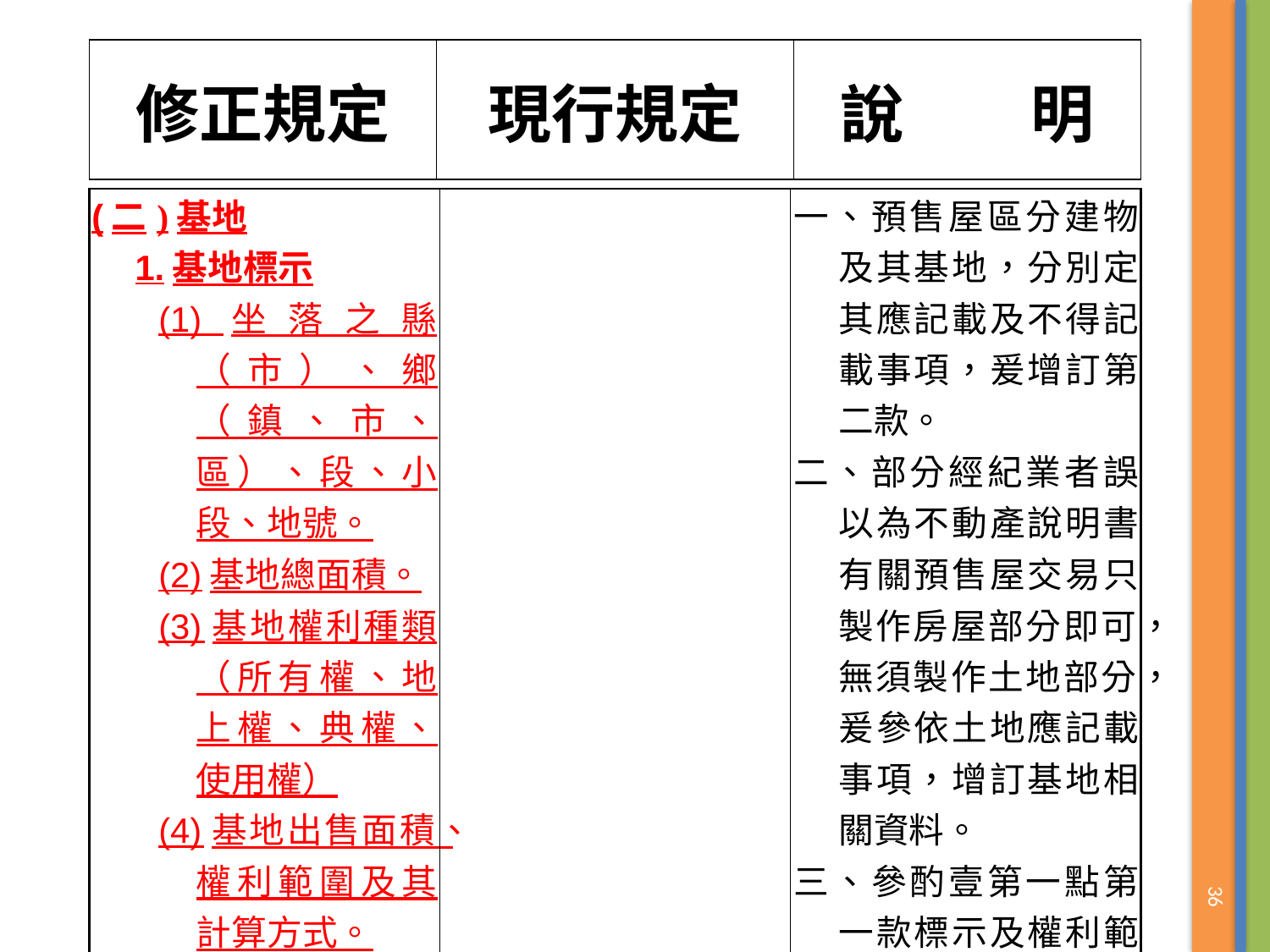

| 修正規定 | 現行規定 | 說　　明 |
| --- | --- | --- |
| (二)基地 1.基地標示 (1)坐落之縣（市）、鄉（鎮、市、區）、段、小段、地號。 (2)基地總面積。 (3)基地權利種類（所有權、地上權、典權、使用權） (4)基地出售面積、權利範圍及其計算方式。 (5)地籍圖。 |  | 一、預售屋區分建物及其基地，分別定其應記載及不得記載事項，爰增訂第二款。 二、部分經紀業者誤以為不動產說明書有關預售屋交易只製作房屋部分即可，無須製作土地部分，爰參依土地應記載事項，增訂基地相關資料。 三、參酌壹第一點第一款標示及權利範圍，明定本目。 |
| --- | --- | --- |
36